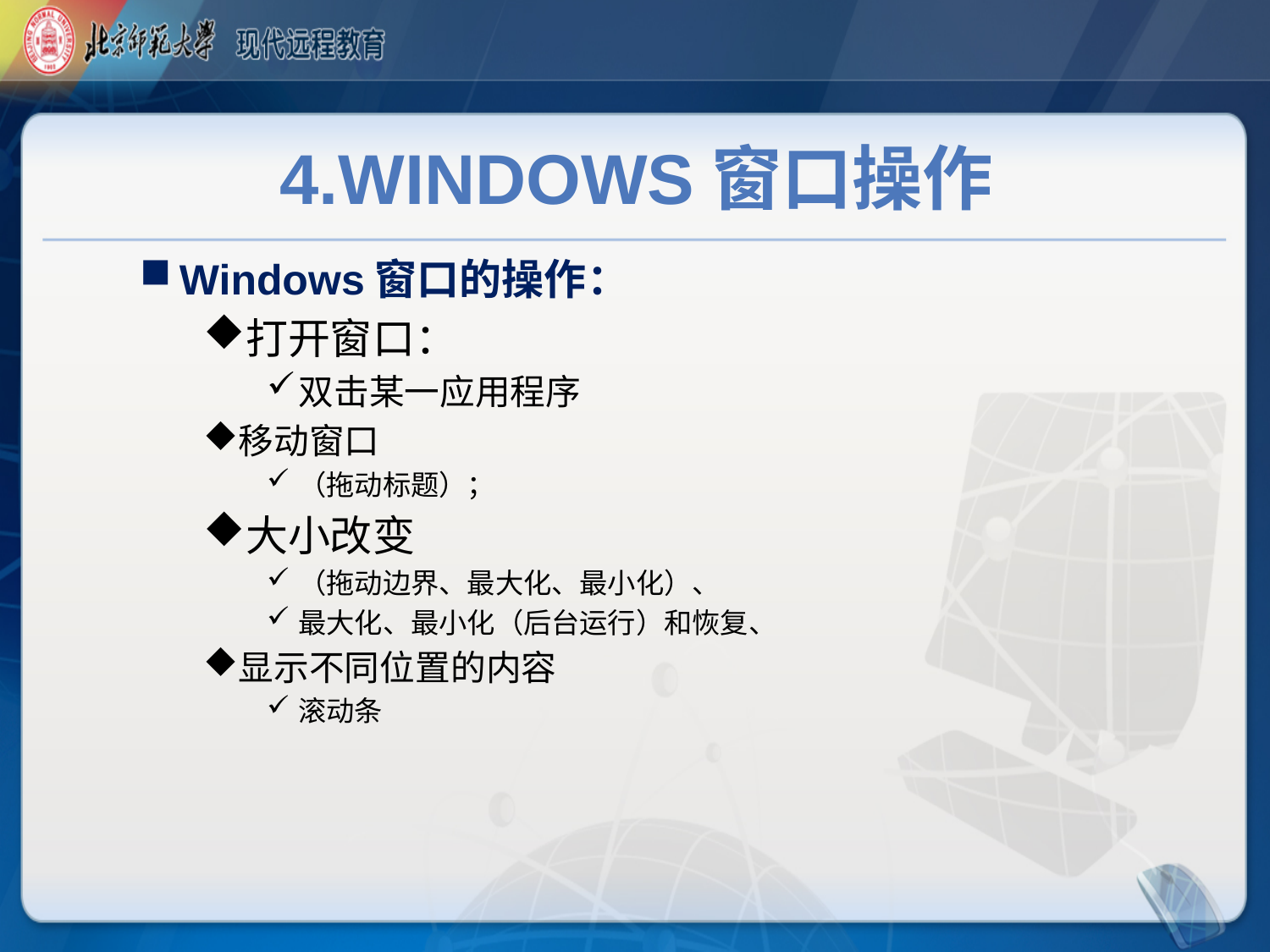

# 4.Windows窗口操作
Windows窗口的操作：
打开窗口：
双击某一应用程序
移动窗口
（拖动标题）；
大小改变
（拖动边界、最大化、最小化）、
最大化、最小化（后台运行）和恢复、
显示不同位置的内容
滚动条